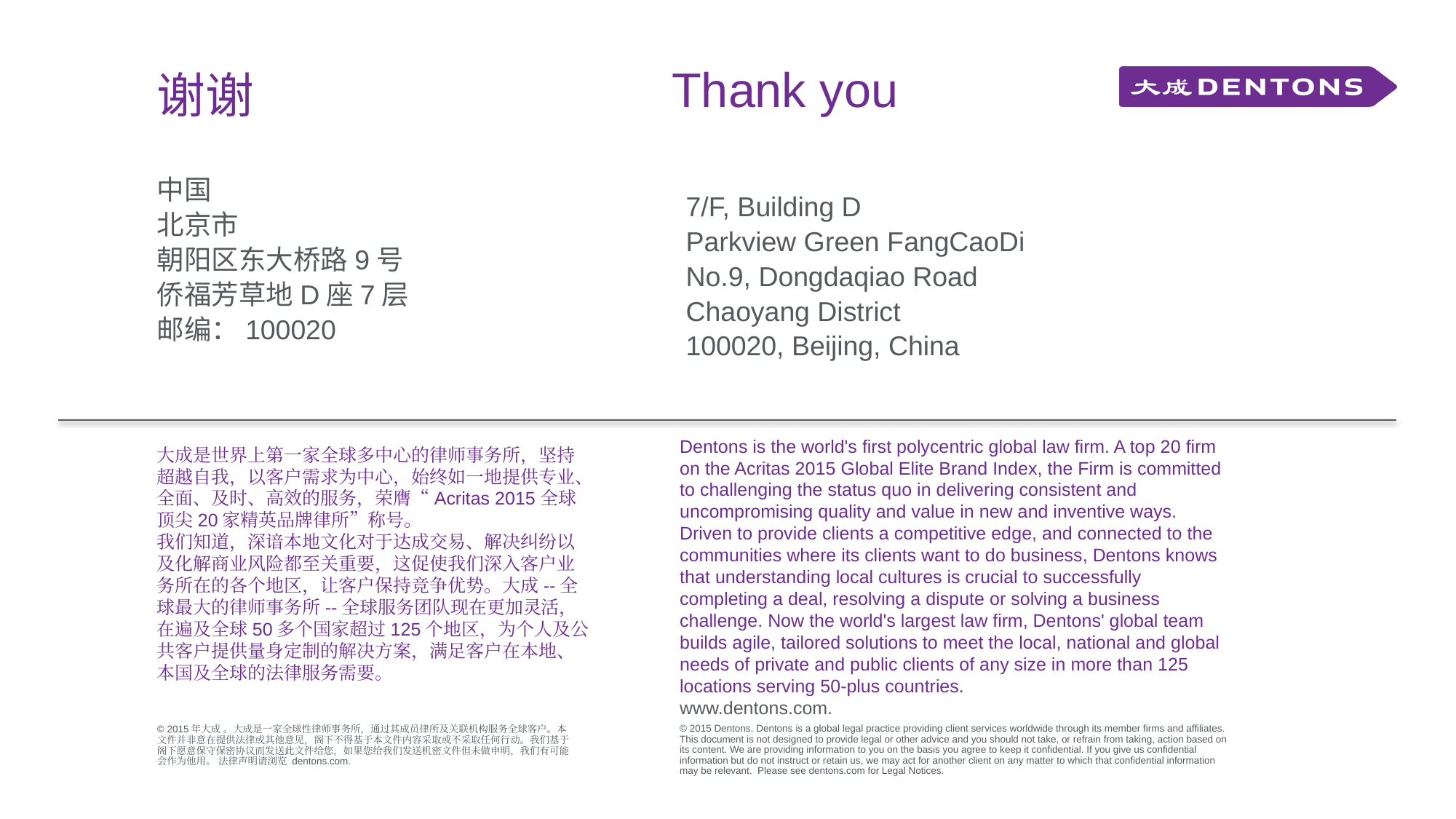

Thank you
# 谢谢
中国
北京市
朝阳区东大桥路9号
侨福芳草地D座7层
邮编：100020
7/F, Building D
Parkview Green FangCaoDi
No.9, Dongdaqiao Road
Chaoyang District
100020, Beijing, China
Dentons is the world's first polycentric global law firm. A top 20 firm on the Acritas 2015 Global Elite Brand Index, the Firm is committed to challenging the status quo in delivering consistent and uncompromising quality and value in new and inventive ways.
Driven to provide clients a competitive edge, and connected to the communities where its clients want to do business, Dentons knows that understanding local cultures is crucial to successfully completing a deal, resolving a dispute or solving a business challenge. Now the world's largest law firm, Dentons' global team builds agile, tailored solutions to meet the local, national and global needs of private and public clients of any size in more than 125 locations serving 50-plus countries.
www.dentons.com.
大成是世界上第一家全球多中心的律师事务所，坚持超越自我，以客户需求为中心，始终如一地提供专业、全面、及时、高效的服务，荣膺“Acritas 2015全球顶尖20家精英品牌律所”称号。
我们知道，深谙本地文化对于达成交易、解决纠纷以及化解商业风险都至关重要，这促使我们深入客户业务所在的各个地区，让客户保持竞争优势。大成--全球最大的律师事务所--全球服务团队现在更加灵活，在遍及全球50多个国家超过125个地区，为个人及公共客户提供量身定制的解决方案，满足客户在本地、本国及全球的法律服务需要。
© 2015年大成 。大成是一家全球性律师事务所，通过其成员律所及关联机构服务全球客户。本文件并非意在提供法律或其他意见，阁下不得基于本文件内容采取或不采取任何行动。我们基于阁下愿意保守保密协议而发送此文件给您，如果您给我们发送机密文件但未做申明，我们有可能会作为他用。 法律声明请浏览 dentons.com.
© 2015 Dentons. Dentons is a global legal practice providing client services worldwide through its member firms and affiliates. This document is not designed to provide legal or other advice and you should not take, or refrain from taking, action based on its content. We are providing information to you on the basis you agree to keep it confidential. If you give us confidential information but do not instruct or retain us, we may act for another client on any matter to which that confidential information may be relevant.  Please see dentons.com for Legal Notices.
31
30/10/2015
2015年9月18日